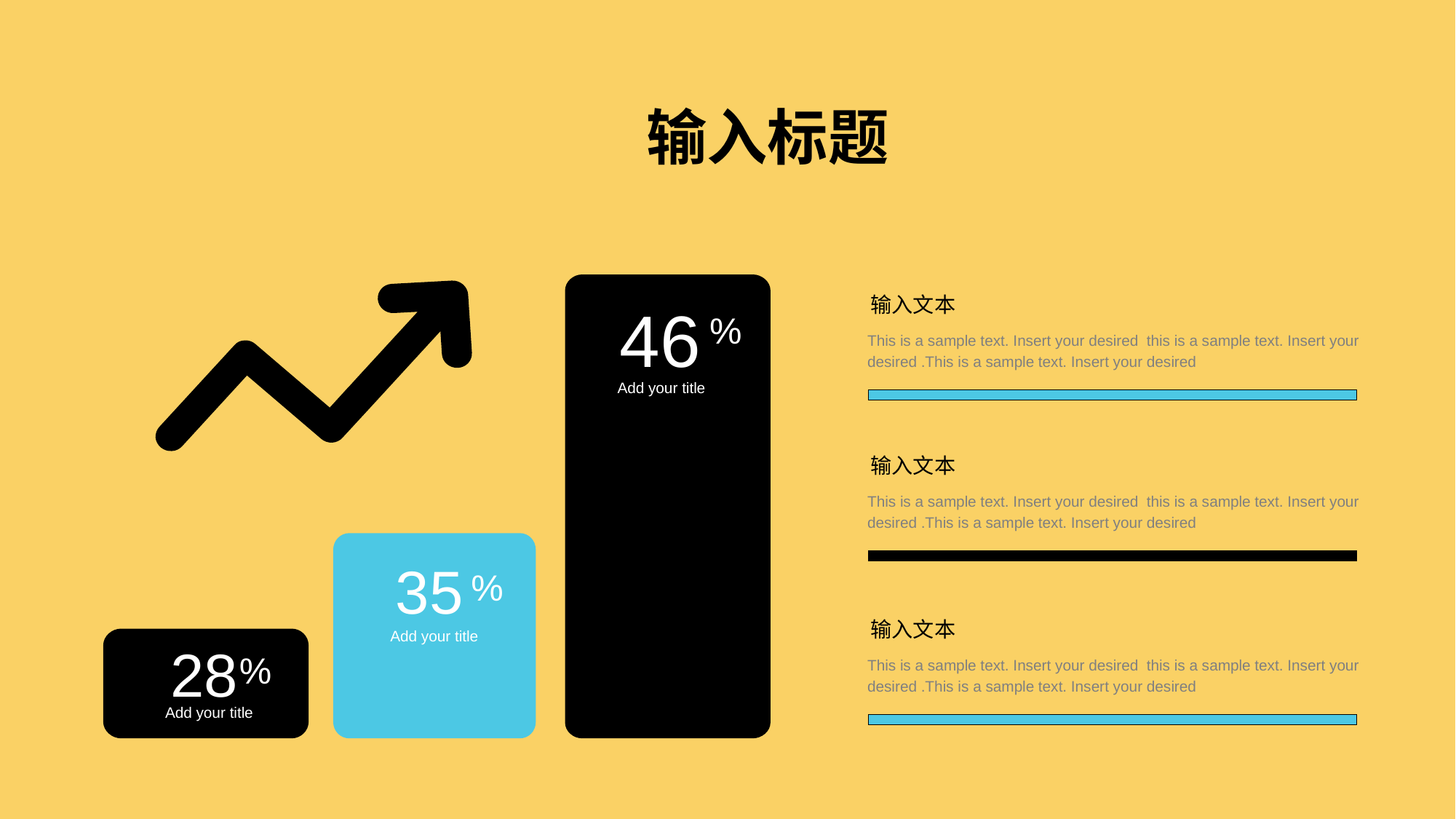

输入标题

输入文本
This is a sample text. Insert your desired  this is a sample text. Insert your desired .This is a sample text. Insert your desired
46
%
Add your title

输入文本
This is a sample text. Insert your desired  this is a sample text. Insert your desired .This is a sample text. Insert your desired

35
%

输入文本
This is a sample text. Insert your desired  this is a sample text. Insert your desired .This is a sample text. Insert your desired
Add your title

28
%
Add your title